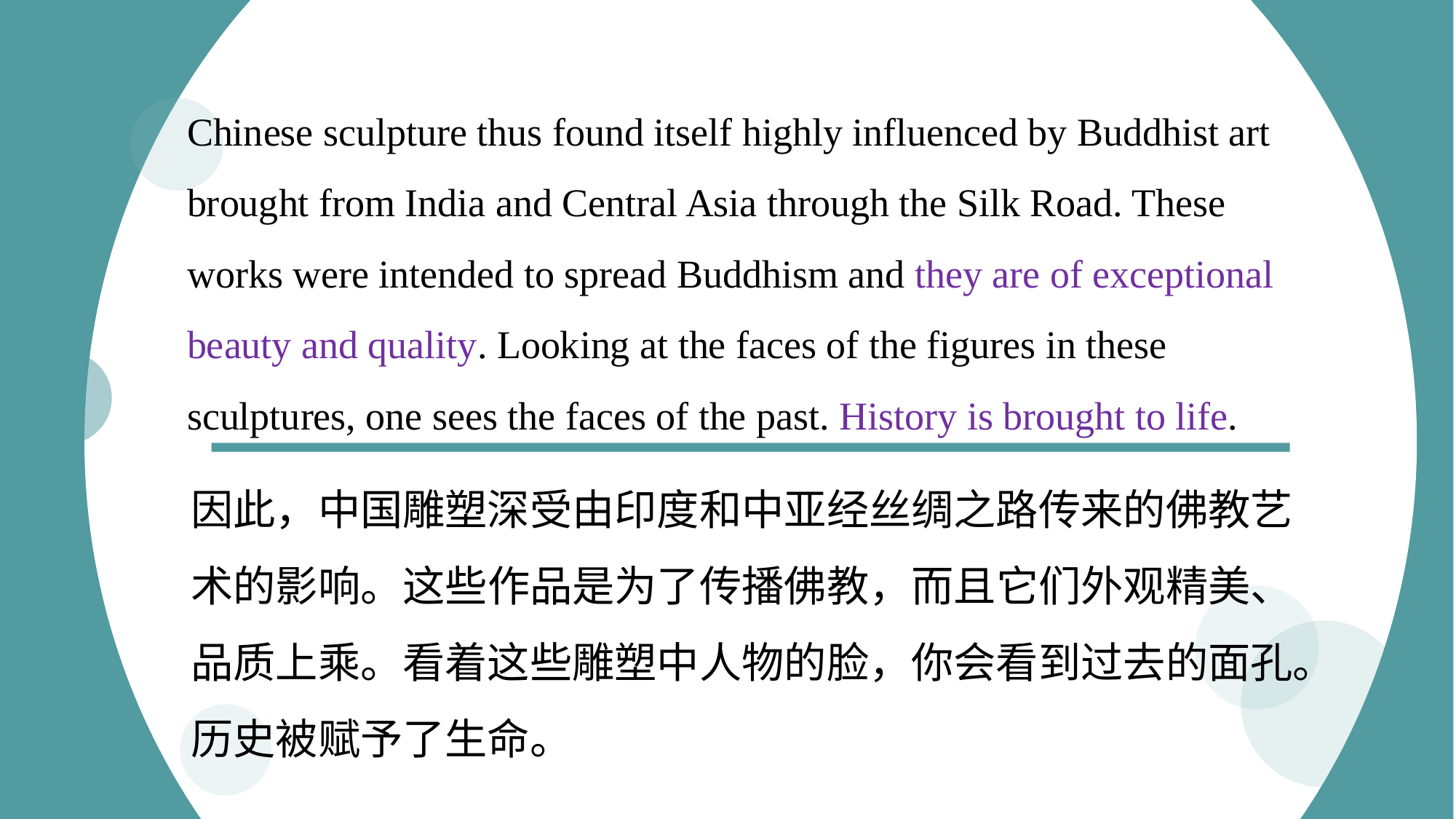

Chinese sculpture thus found itself highly influenced by Buddhist art brought from India and Central Asia through the Silk Road. These works were intended to spread Buddhism and they are of exceptional beauty and quality. Looking at the faces of the figures in these sculptures, one sees the faces of the past. History is brought to life.

因此，中国雕塑深受由印度和中亚经丝绸之路传来的佛教艺术的影响。这些作品是为了传播佛教，而且它们外观精美、品质上乘。看着这些雕塑中人物的脸，你会看到过去的面孔。历史被赋予了生命。